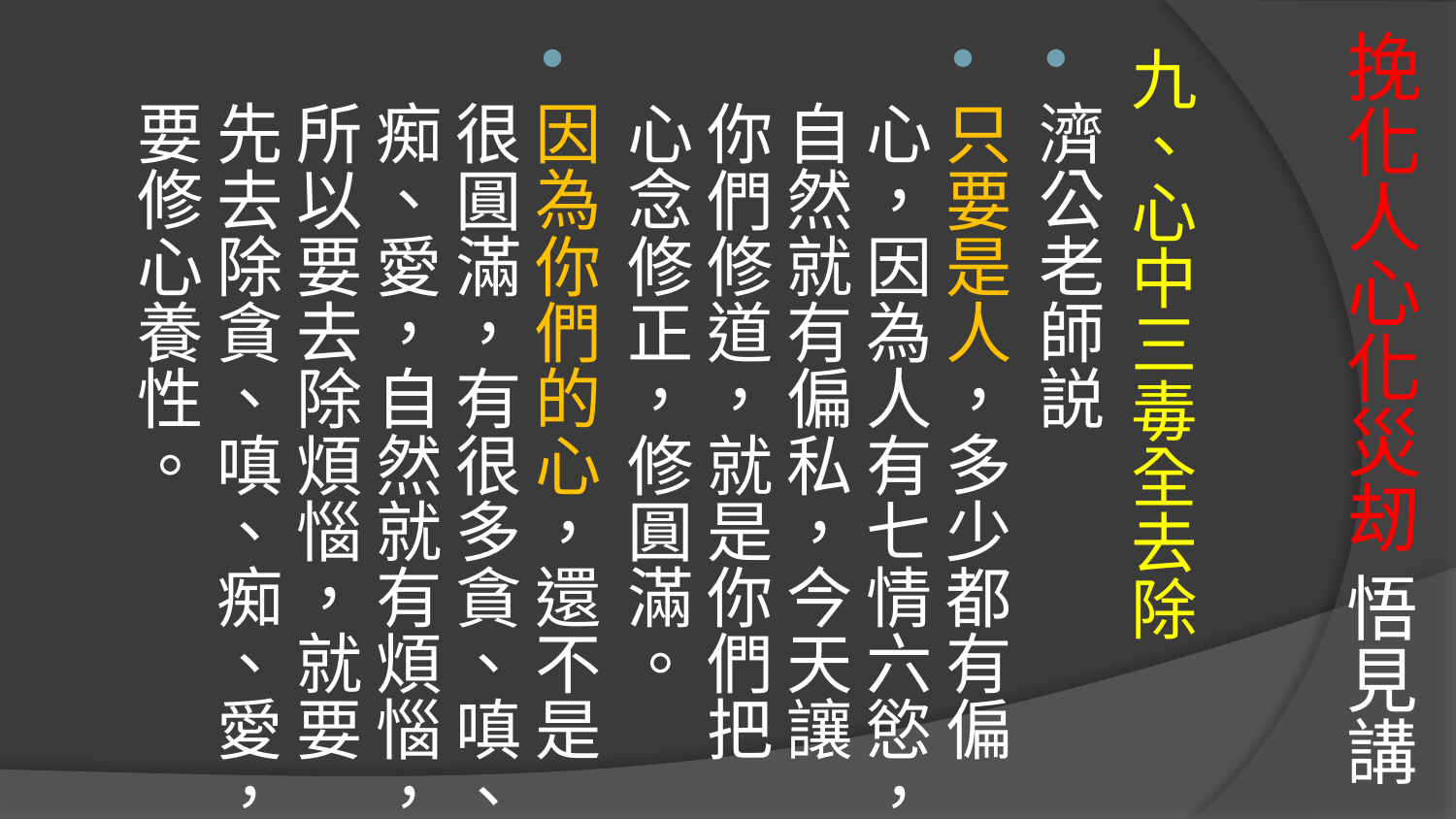

# 挽化人心化災刼 悟見講
九、心中三毒全去除
濟公老師説
只要是人，多少都有偏心，因為人有七情六慾，自然就有偏私，今天讓你們修道，就是你們把心念修正，修圓滿。
因為你們的心，還不是很圓滿，有很多貪、嗔、痴、愛，自然就有煩惱，所以要去除煩惱，就要先去除貪、嗔、痴、愛，要修心養性。